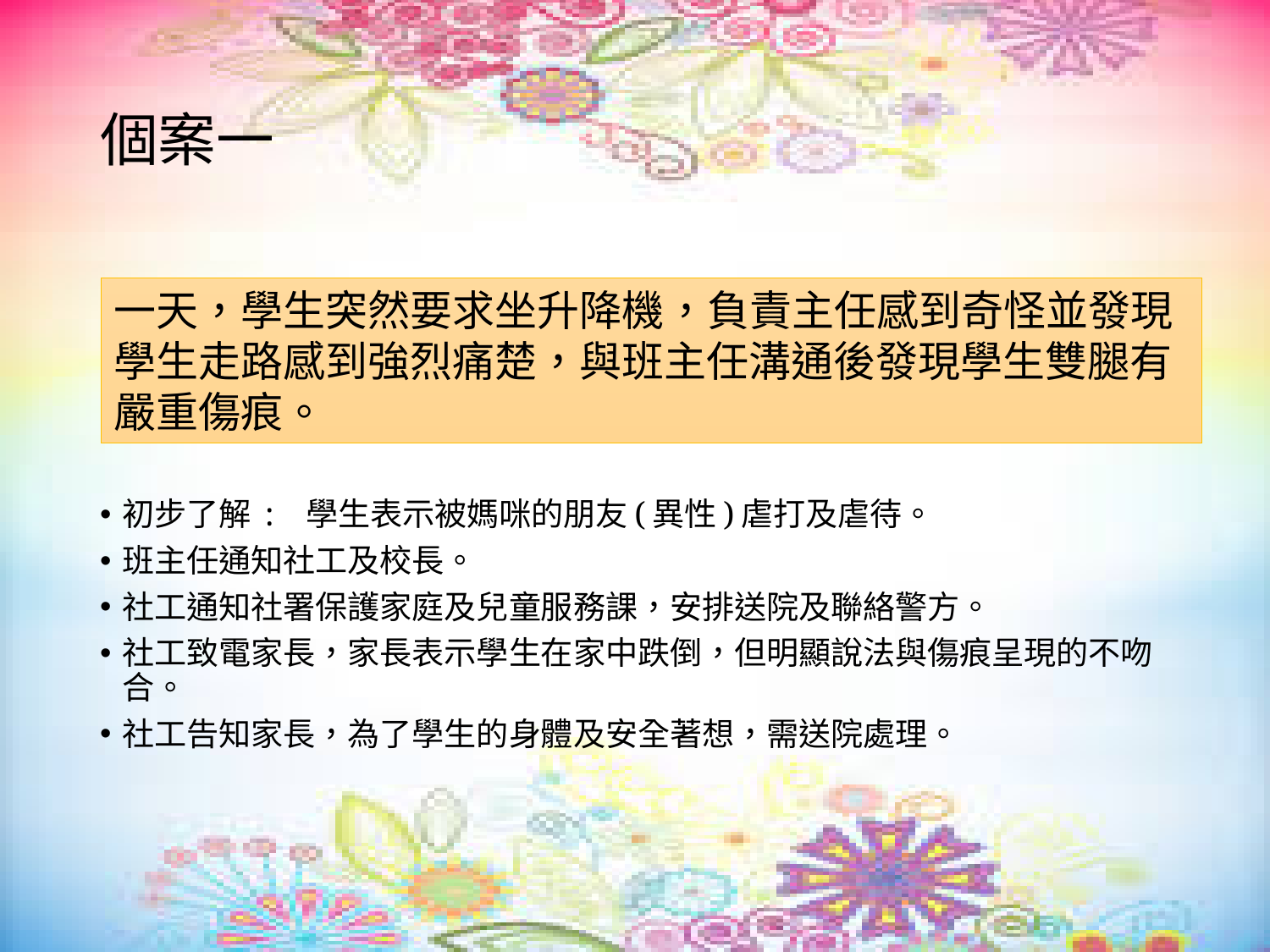

# 個案一
一天，學生突然要求坐升降機，負責主任感到奇怪並發現學生走路感到強烈痛楚，與班主任溝通後發現學生雙腿有嚴重傷痕。
初步了解 :   學生表示被媽咪的朋友(異性)虐打及虐待。
班主任通知社工及校長。
社工通知社署保護家庭及兒童服務課，安排送院及聯絡警方。
社工致電家長，家長表示學生在家中跌倒，但明顯說法與傷痕呈現的不吻合。
社工告知家長，為了學生的身體及安全著想，需送院處理。